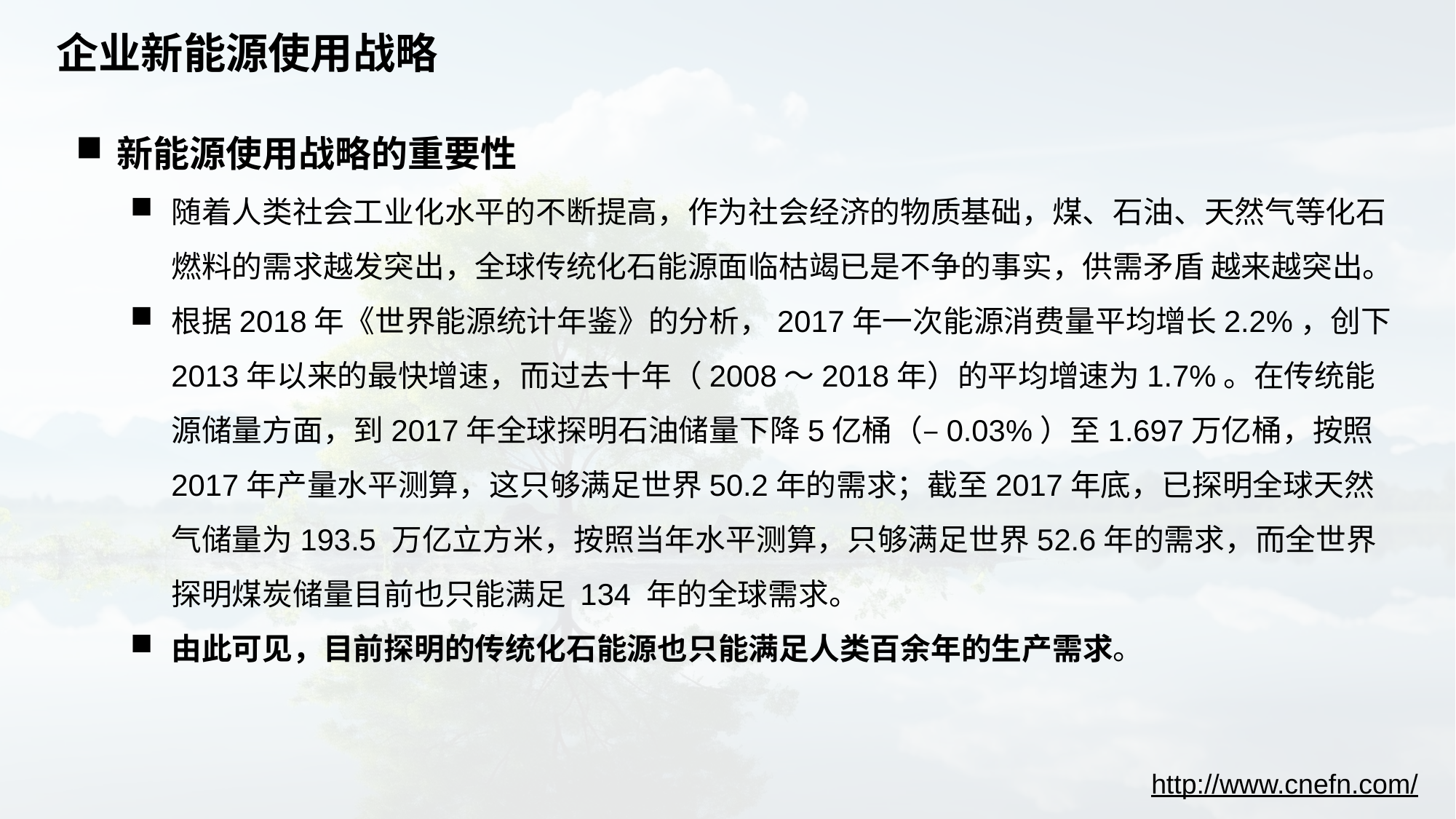

# 企业新能源使用战略
新能源使用战略的重要性
随着人类社会工业化水平的不断提高，作为社会经济的物质基础，煤、石油、天然气等化石燃料的需求越发突出，全球传统化石能源面临枯竭已是不争的事实，供需矛盾 越来越突出。
根据2018年《世界能源统计年鉴》的分析，2017年一次能源消费量平均增长2.2%，创下2013年以来的最快增速，而过去十年（2008～2018年）的平均增速为1.7%。在传统能源储量方面，到2017年全球探明石油储量下降5亿桶（–0.03%）至1.697万亿桶，按照2017年产量水平测算，这只够满足世界50.2年的需求；截至2017年底，已探明全球天然气储量为193.5 万亿立方米，按照当年水平测算，只够满足世界52.6年的需求，而全世界探明煤炭储量目前也只能满足 134 年的全球需求。
由此可见，目前探明的传统化石能源也只能满足人类百余年的生产需求。